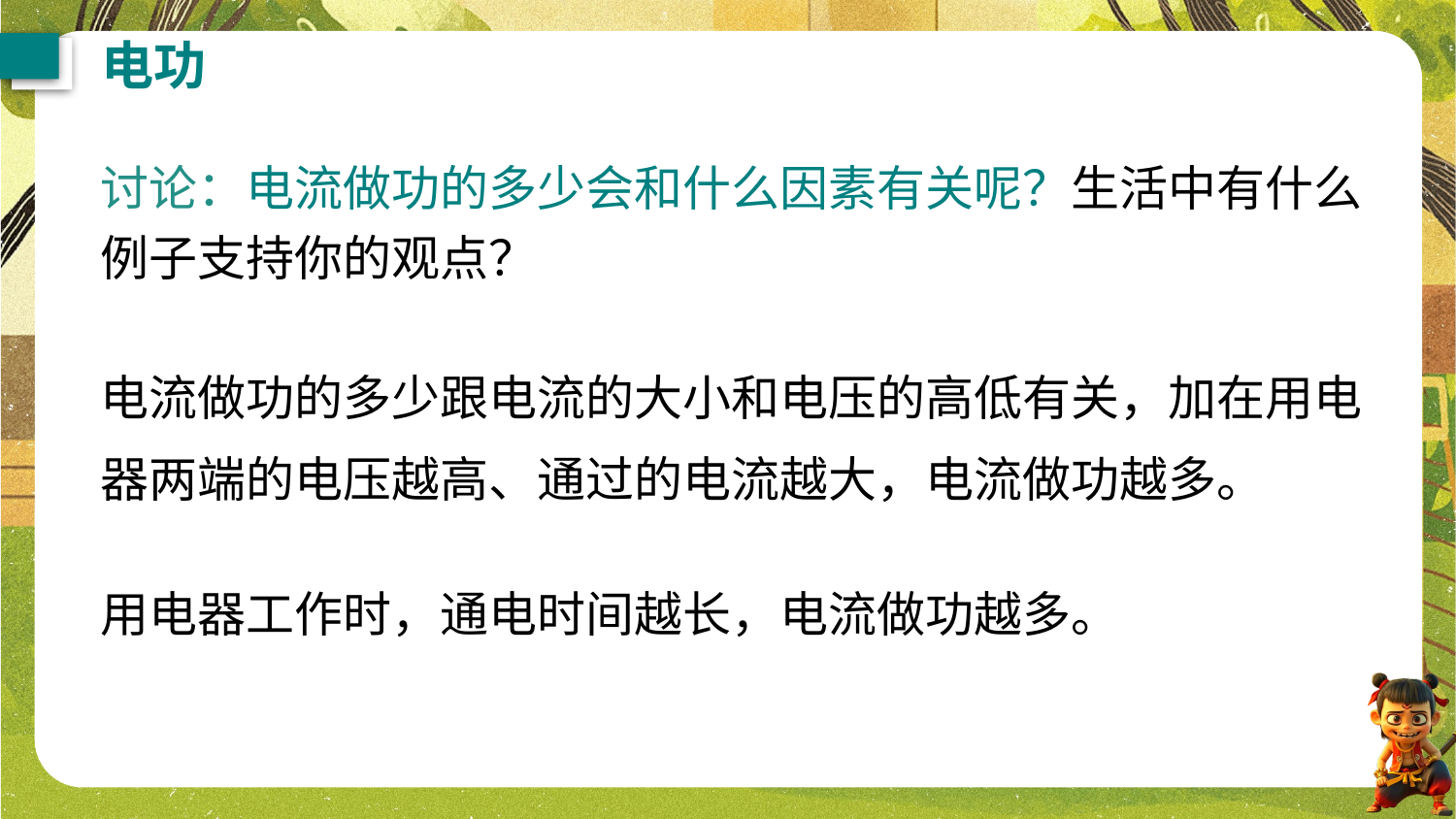

电功

讨论：电流做功的多少会和什么因素有关呢？生活中有什么例子支持你的观点？
电流做功的多少跟电流的大小和电压的高低有关，加在用电器两端的电压越高、通过的电流越大，电流做功越多。
用电器工作时，通电时间越长，电流做功越多。